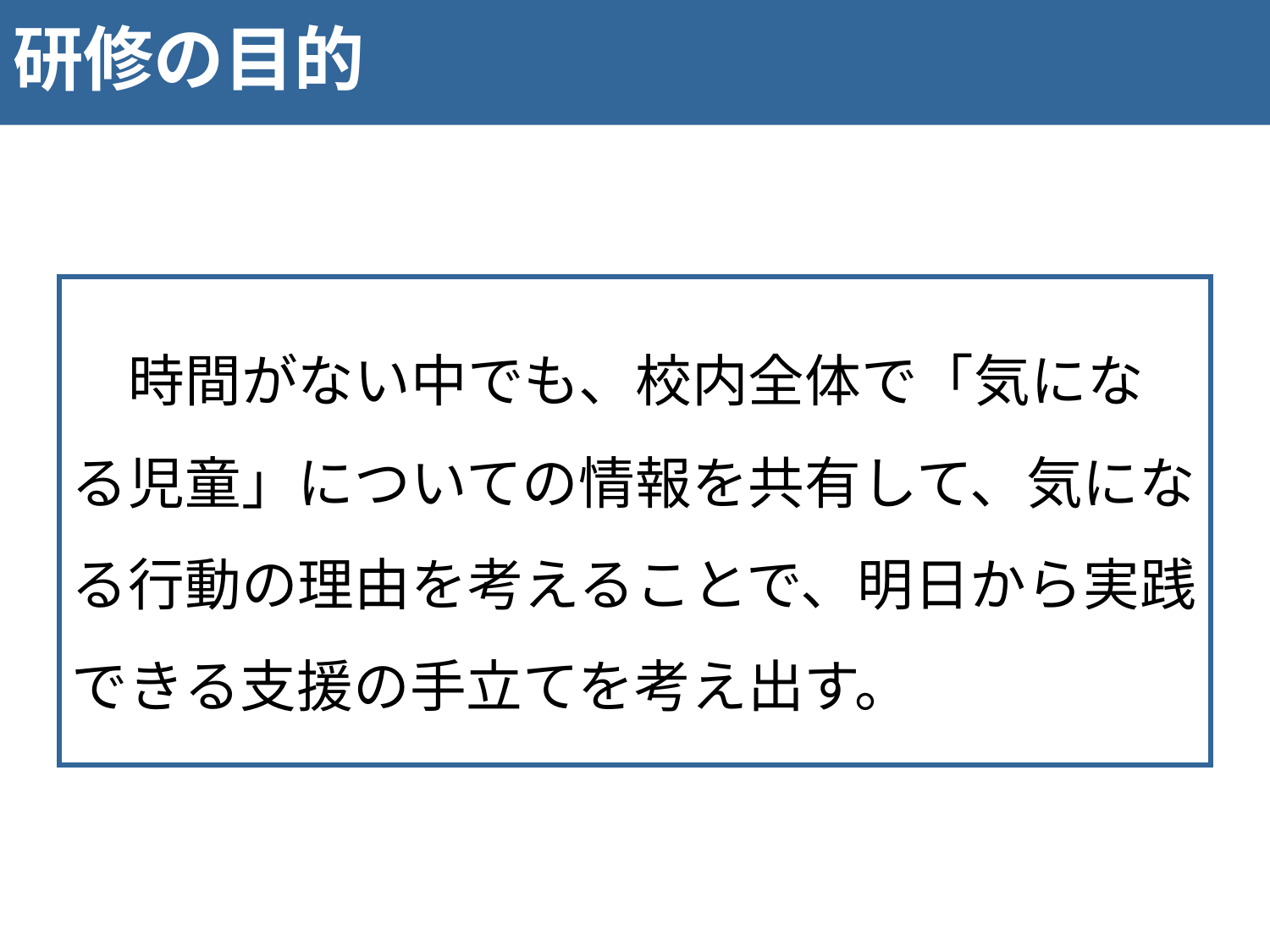

# 研修の目的
　時間がない中でも、校内全体で「気になる児童」についての情報を共有して、気になる行動の理由を考えることで、明日から実践できる支援の手立てを考え出す。